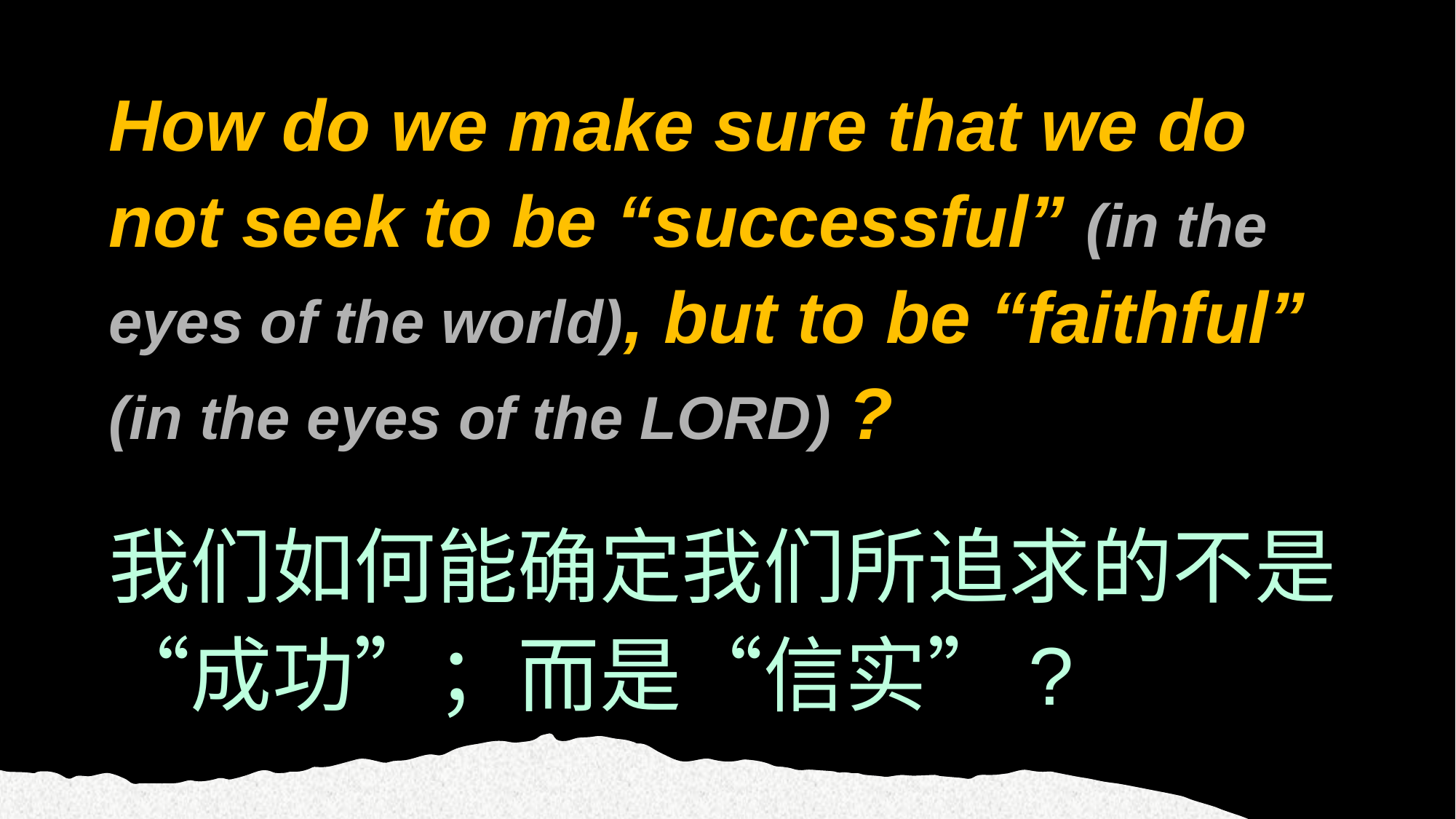

How do we make sure that we do not seek to be “successful” (in the eyes of the world), but to be “faithful” (in the eyes of the LORD) ?
我们如何能确定我们所追求的不是“成功”；而是“信实”?